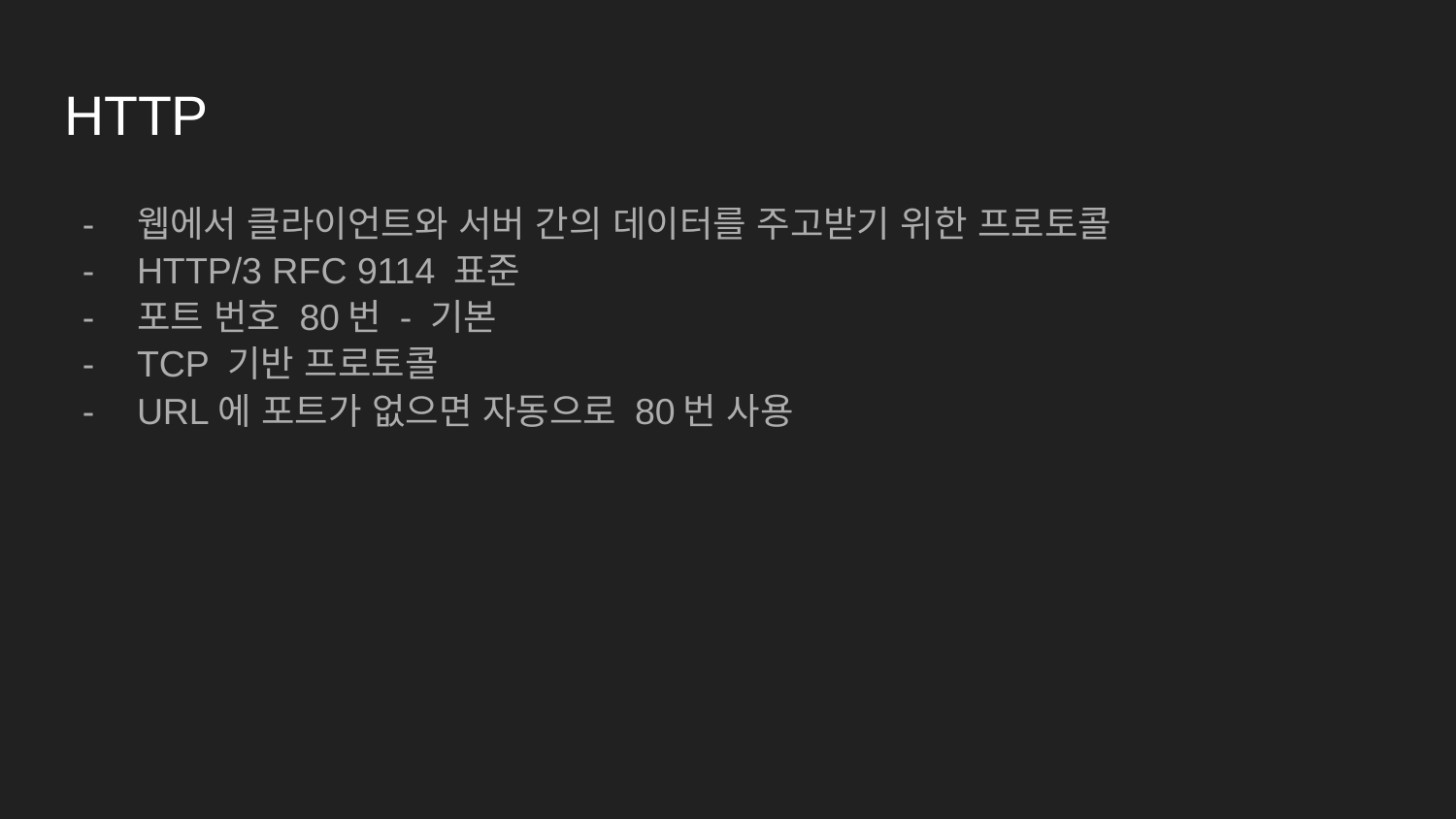

# HTTP
웹에서 클라이언트와 서버 간의 데이터를 주고받기 위한 프로토콜
HTTP/3 RFC 9114 표준
포트 번호 80번 - 기본
TCP 기반 프로토콜
URL에 포트가 없으면 자동으로 80번 사용